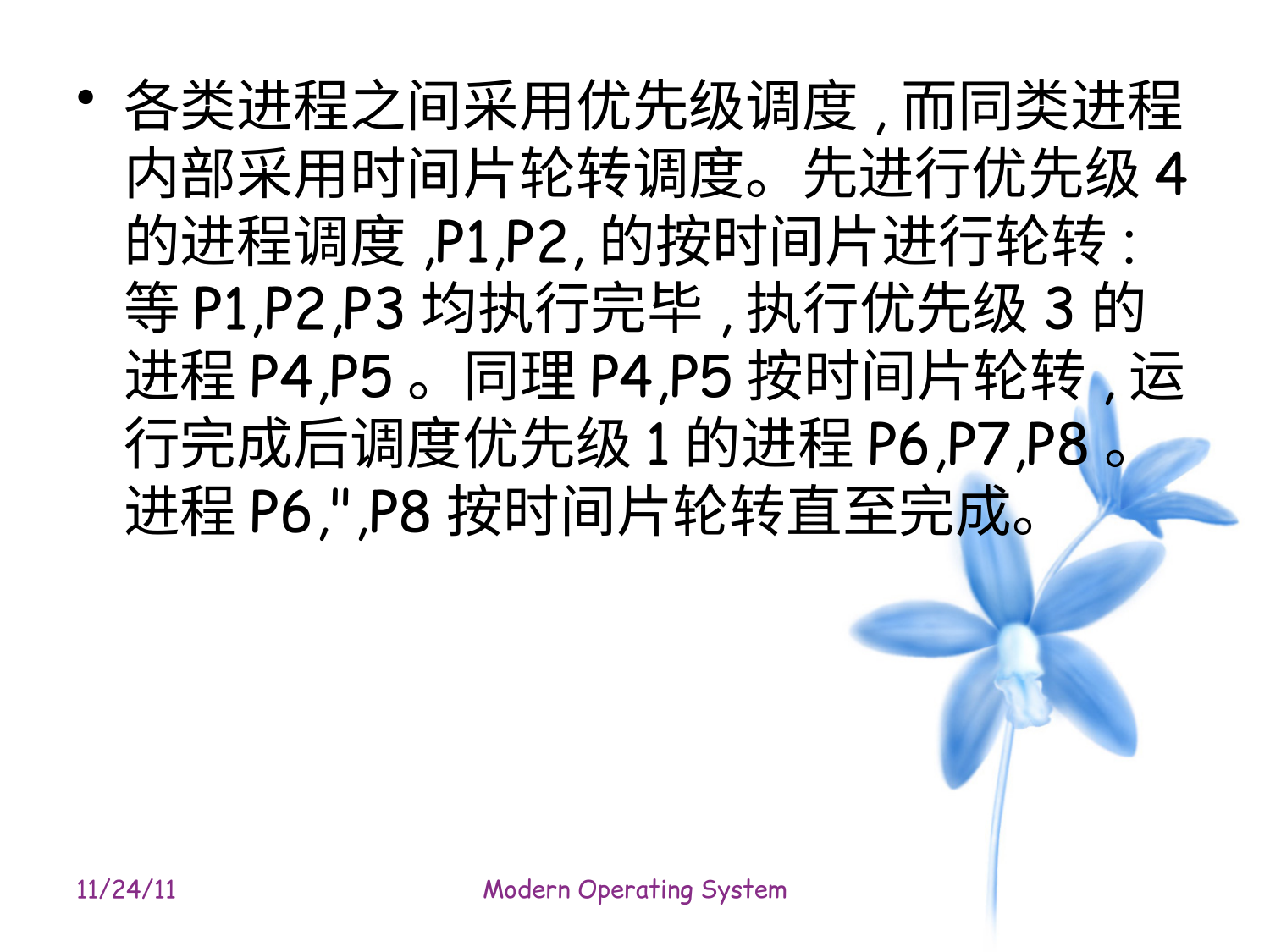

各类进程之间采用优先级调度,而同类进程内部采用时间片轮转调度。先进行优先级4的进程调度,P1,P2,的按时间片进行轮转:等P1,P2,P3均执行完毕,执行优先级3的进程P4,P5。同理P4,P5按时间片轮转,运行完成后调度优先级1的进程P6,P7,P8。进程P6,",P8按时间片轮转直至完成。

11/24/11
Modern Operating System